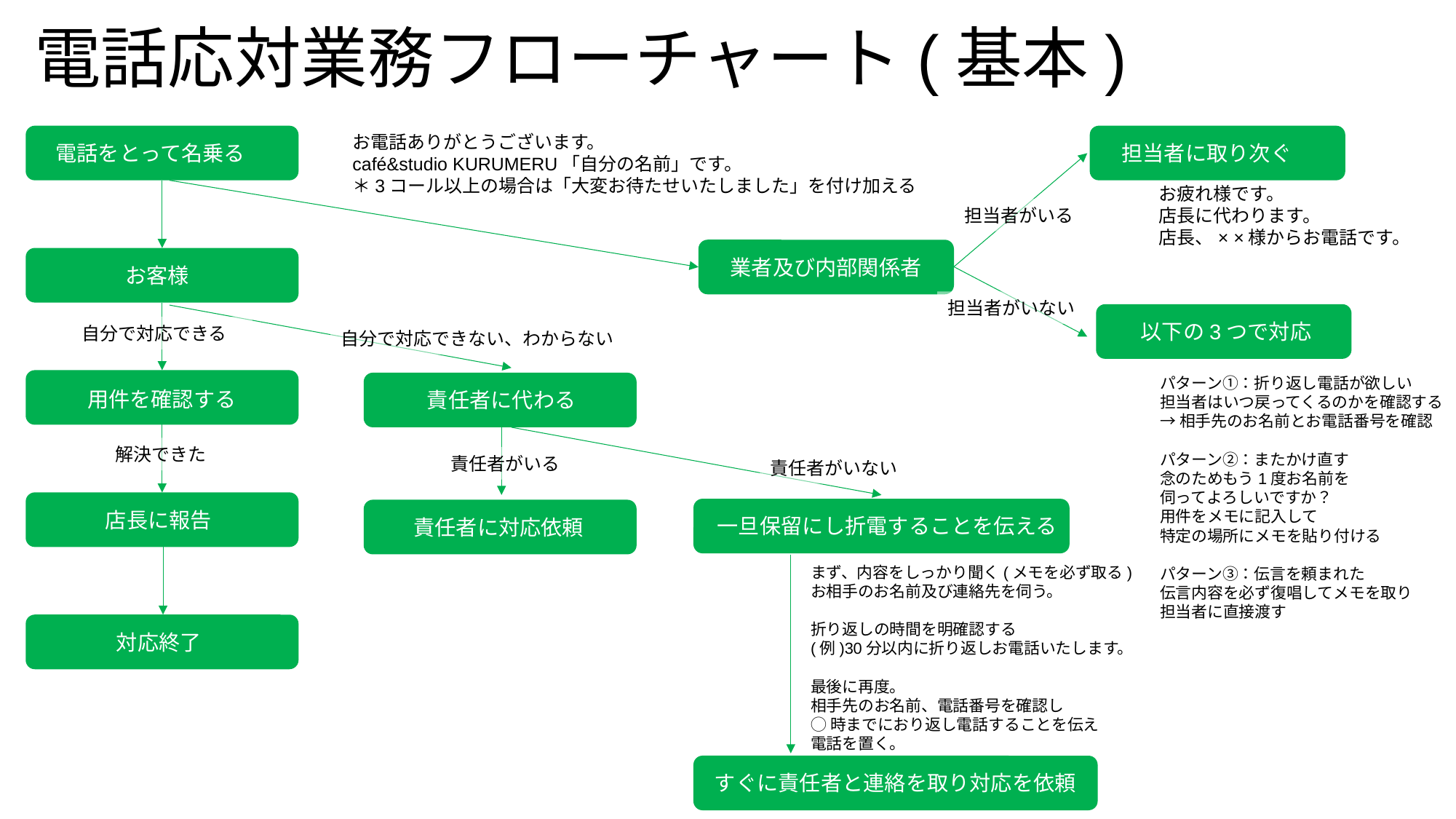

# 電話応対業務フローチャート(基本)

お電話ありがとうございます。
café&studio KURUMERU「自分の名前」です。
＊3コール以上の場合は「大変お待たせいたしました」を付け加える

電話をとって名乗る
担当者に取り次ぐ
お疲れ様です。
店長に代わります。
店長、× ×様からお電話です。
担当者がいる

業者及び内部関係者
お客様
担当者がいない

以下の3つで対応
自分で対応できる
自分で対応できない、わからない
パターン①：折り返し電話が欲しい
担当者はいつ戻ってくるのかを確認する
→相手先のお名前とお電話番号を確認

パターン②：またかけ直す
念のためもう1度お名前を
伺ってよろしいですか？
用件をメモに記入して
特定の場所にメモを貼り付ける

パターン③：伝言を頼まれた
伝言内容を必ず復唱してメモを取り
担当者に直接渡す

用件を確認する
責任者に代わる
解決できた
責任者がいる
責任者がいない

店長に報告
一旦保留にし折電することを伝える
責任者に対応依頼
まず、内容をしっかり聞く(メモを必ず取る)
お相手のお名前及び連絡先を伺う。

折り返しの時間を明確認する
(例)30分以内に折り返しお電話いたします。

最後に再度。
相手先のお名前、電話番号を確認し
◯時までにおり返し電話することを伝え
電話を置く。

対応終了

すぐに責任者と連絡を取り対応を依頼